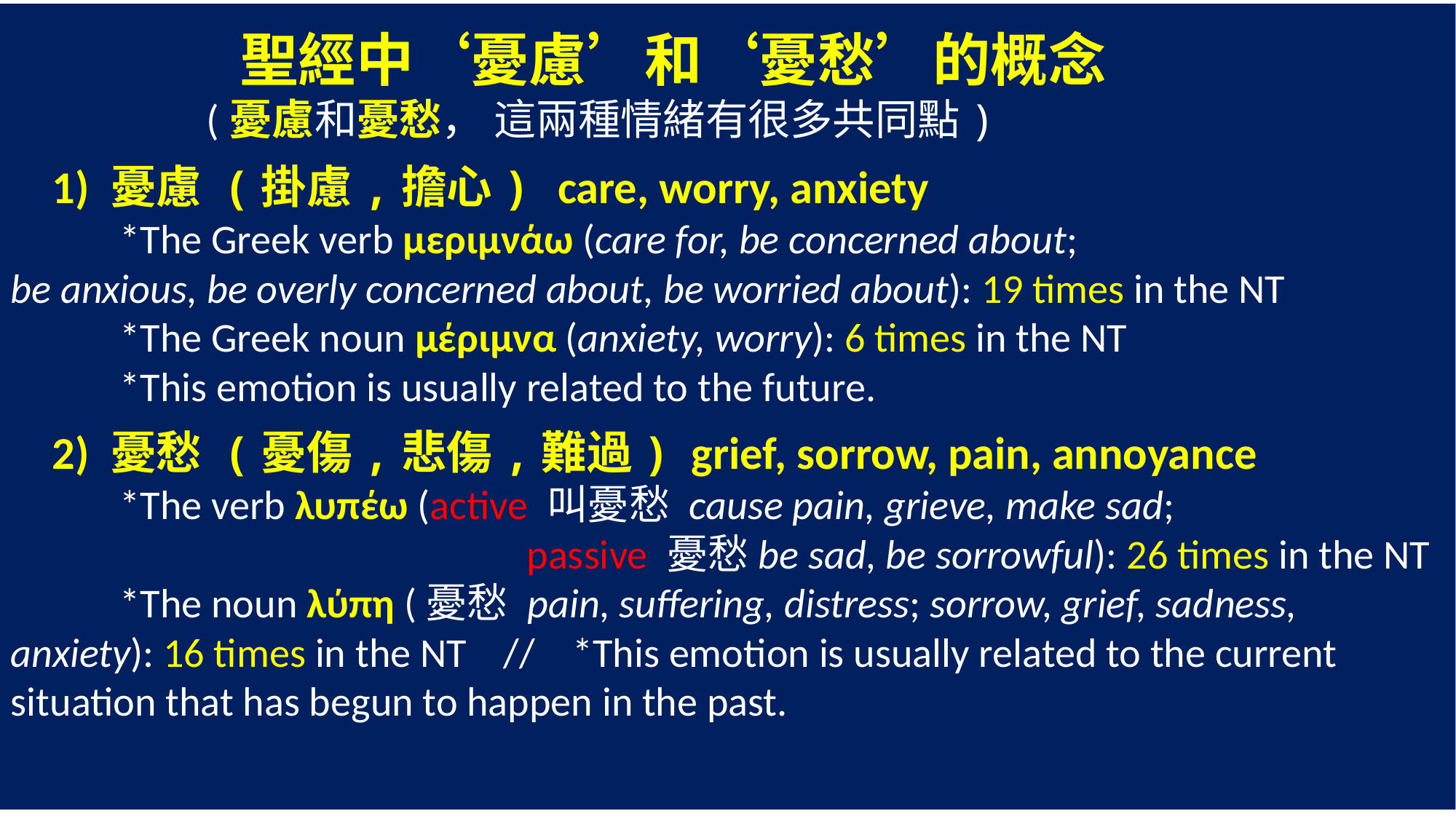

聖經中‘憂慮’和‘憂愁’的概念
	         (憂慮和憂愁， 這兩種情緒有很多共同點)

    1) 憂慮 (掛慮,擔心) care, worry, anxiety
	*The Greek verb μεριμνάω (care for, be concerned about;
be anxious, be overly concerned about, be worried about): 19 times in the NT
	*The Greek noun μέριμνα (anxiety, worry): 6 times in the NT
	*This emotion is usually related to the future.

    2) 憂愁 (憂傷,悲傷,難過)  grief, sorrow, pain, annoyance
 	*The verb λυπέω (active 叫憂愁 cause pain, grieve, make sad;
                     passive 憂愁be sad, be sorrowful): 26 times in the NT
	*The noun λύπη (憂愁 pain, suffering, distress; sorrow, grief, sadness, anxiety): 16 times in the NT    //    *This emotion is usually related to the current situation that has begun to happen in the past.